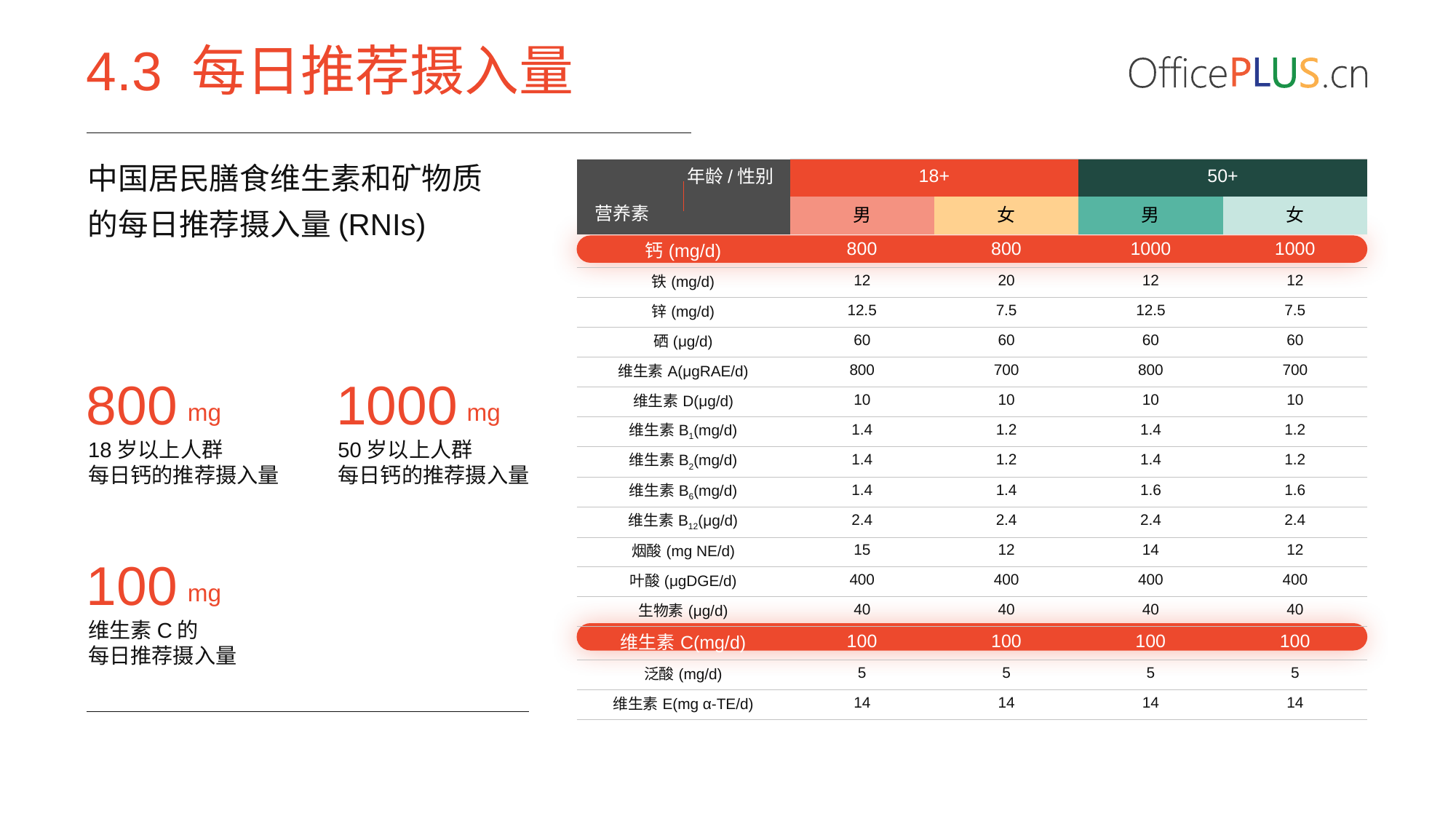

4.3
每日推荐摄入量

中国居民膳食维生素和矿物质
的每日推荐摄入量(RNIs)
|  | 18+ |  | 50+ |  |
| --- | --- | --- | --- | --- |
|  | 男 | 女 | 男 | 女 |
| 钙(mg/d) | 800 | 800 | 1000 | 1000 |
| 铁(mg/d) | 12 | 20 | 12 | 12 |
| 锌(mg/d) | 12.5 | 7.5 | 12.5 | 7.5 |
| 硒(μg/d) | 60 | 60 | 60 | 60 |
| 维生素A(μgRAE/d) | 800 | 700 | 800 | 700 |
| 维生素D(μg/d) | 10 | 10 | 10 | 10 |
| 维生素B1(mg/d) | 1.4 | 1.2 | 1.4 | 1.2 |
| 维生素B2(mg/d) | 1.4 | 1.2 | 1.4 | 1.2 |
| 维生素B6(mg/d) | 1.4 | 1.4 | 1.6 | 1.6 |
| 维生素B12(μg/d) | 2.4 | 2.4 | 2.4 | 2.4 |
| 烟酸(mg NE/d) | 15 | 12 | 14 | 12 |
| 叶酸(μgDGE/d) | 400 | 400 | 400 | 400 |
| 生物素(μg/d) | 40 | 40 | 40 | 40 |
| 维生素C(mg/d) | 100 | 100 | 100 | 100 |
| 泛酸(mg/d) | 5 | 5 | 5 | 5 |
| 维生素E(mg α-TE/d) | 14 | 14 | 14 | 14 |
年龄/性别

营养素

800
mg
18岁以上人群
每日钙的推荐摄入量
1000
mg
50岁以上人群
每日钙的推荐摄入量
100
mg
维生素C的
每日推荐摄入量